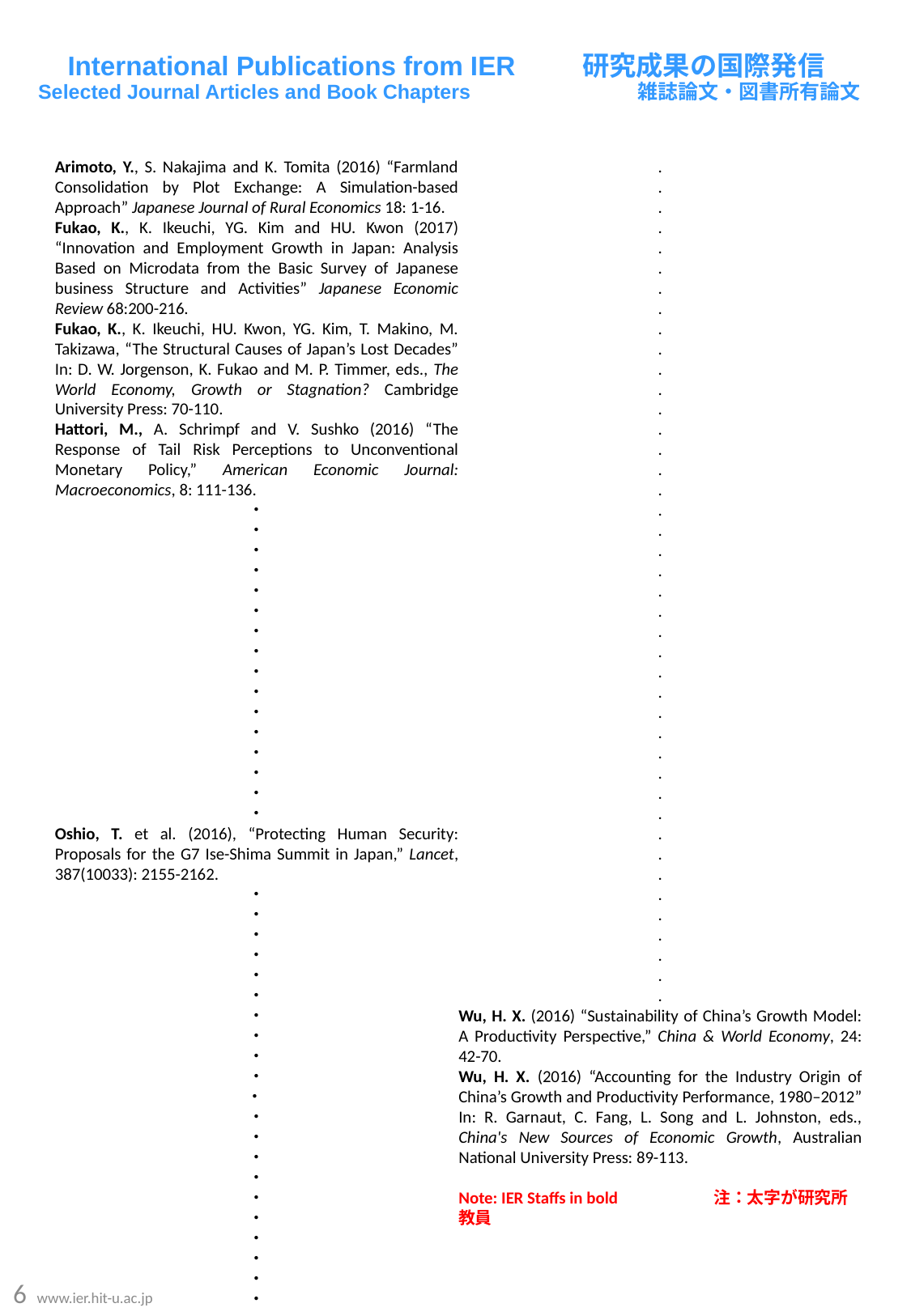

# International Publications from IER        研究成果の国際発信Selected Journal Articles and Book Chapters   　　　     　　　雑誌論文・図書所有論文
Arimoto, Y., S. Nakajima and K. Tomita (2016) “Farmland Consolidation by Plot Exchange: A Simulation-based Approach” Japanese Journal of Rural Economics 18: 1-16.
Fukao, K., K. Ikeuchi, YG. Kim and HU. Kwon (2017) “Innovation and Employment Growth in Japan: Analysis Based on Microdata from the Basic Survey of Japanese business Structure and Activities” Japanese Economic Review 68:200-216.
Fukao, K., K. Ikeuchi, HU. Kwon, YG. Kim, T. Makino, M. Takizawa, “The Structural Causes of Japan’s Lost Decades” In: D. W. Jorgenson, K. Fukao and M. P. Timmer, eds., The World Economy, Growth or Stagnation? Cambridge University Press: 70-110.
Hattori, M., A. Schrimpf and V. Sushko (2016) “The Response of Tail Risk Perceptions to Unconventional Monetary Policy,” American Economic Journal: Macroeconomics, 8: 111-136.
・
・
・
・
・
・
・
・
・
・
・
・
・
・
・
・
Oshio, T. et al. (2016), “Protecting Human Security: Proposals for the G7 Ise-Shima Summit in Japan,” Lancet, 387(10033): 2155-2162.
・
・
・
・
・
・
・
・
・
・
・
・
・
・
・
・
・
・
・
・
・
・
.
.
.
.
.
.
.
.
.
.
.
.
.
.
.
.
.
.
.
.
.
.
.
.
.
.
.
.
.
.
.
.
.
.
.
.
.
.
.
.
.
.
Wu, H. X. (2016) “Sustainability of China’s Growth Model: A Productivity Perspective,” China & World Economy, 24: 42-70.
Wu, H. X. (2016) “Accounting for the Industry Origin of China’s Growth and Productivity Performance, 1980–2012” In: R. Garnaut, C. Fang, L. Song and L. Johnston, eds., China's New Sources of Economic Growth, Australian National University Press: 89-113.

Note: IER Staffs in bold  　　　　　注：太字が研究所教員
6   www.ier.hit-u.ac.jp